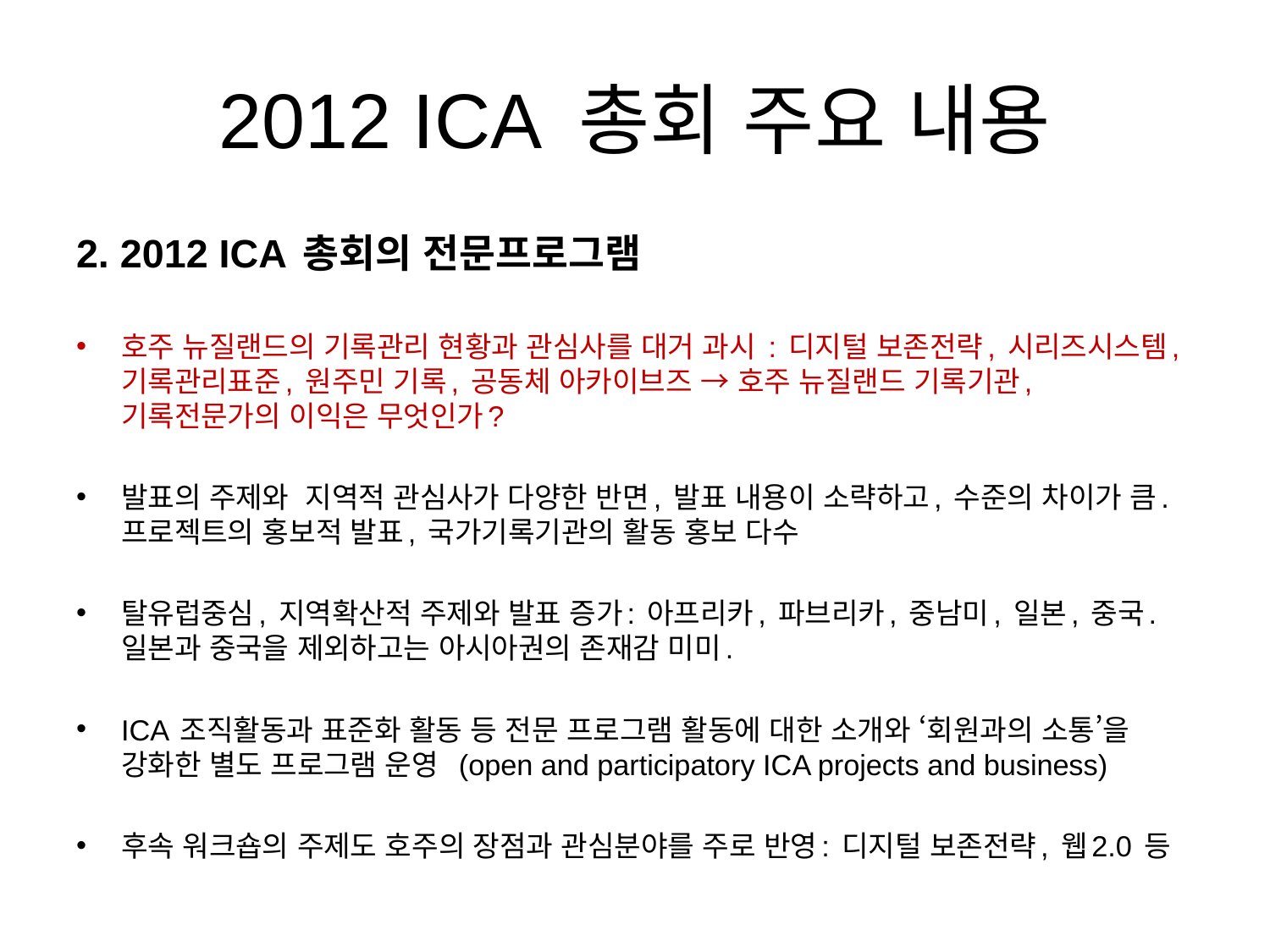

# 2012 ICA 총회 주요 내용
2. 2012 ICA 총회의 전문프로그램

호주 뉴질랜드의 기록관리 현황과 관심사를 대거 과시 : 디지털 보존전략, 시리즈시스템, 기록관리표준, 원주민 기록, 공동체 아카이브즈 → 호주 뉴질랜드 기록기관, 기록전문가의 이익은 무엇인가?

발표의 주제와  지역적 관심사가 다양한 반면, 발표 내용이 소략하고, 수준의 차이가 큼. 프로젝트의 홍보적 발표, 국가기록기관의 활동 홍보 다수

탈유럽중심, 지역확산적 주제와 발표 증가: 아프리카, 파브리카, 중남미, 일본, 중국.  일본과 중국을 제외하고는 아시아권의 존재감 미미.

ICA 조직활동과 표준화 활동 등 전문 프로그램 활동에 대한 소개와 ‘회원과의 소통’을 강화한 별도 프로그램 운영  (open and participatory ICA projects and business)

후속 워크숍의 주제도 호주의 장점과 관심분야를 주로 반영: 디지털 보존전략, 웹2.0 등